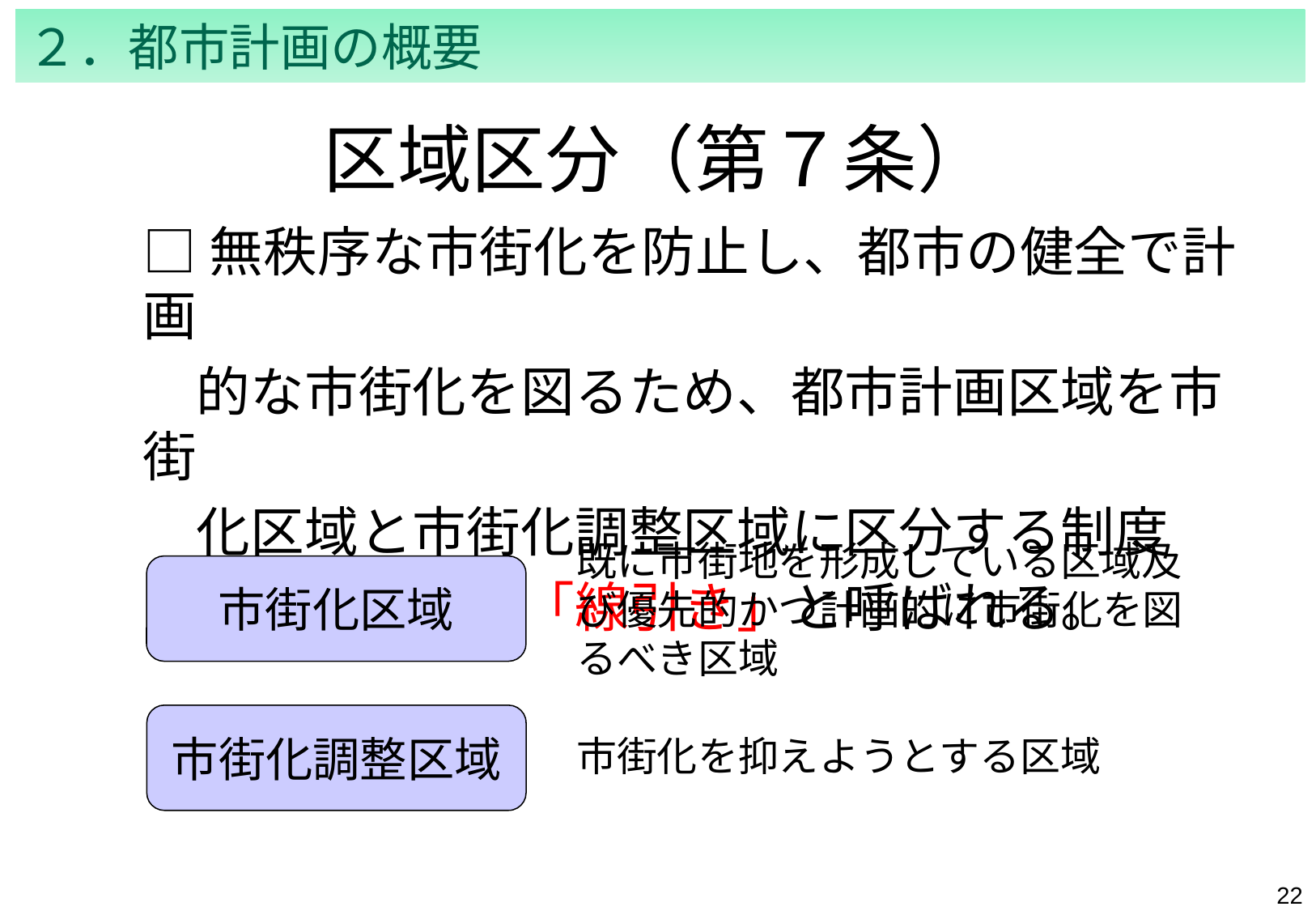

２．都市計画の概要
# 区域区分（第７条）
□無秩序な市街化を防止し、都市の健全で計画
　的な市街化を図るため、都市計画区域を市街
　化区域と市街化調整区域に区分する制度
　→　一般的に「線引き」と呼ばれる。
既に市街地を形成している区域及び優先的かつ計画的に市街化を図るべき区域
市街化区域
市街化調整区域
市街化を抑えようとする区域
22